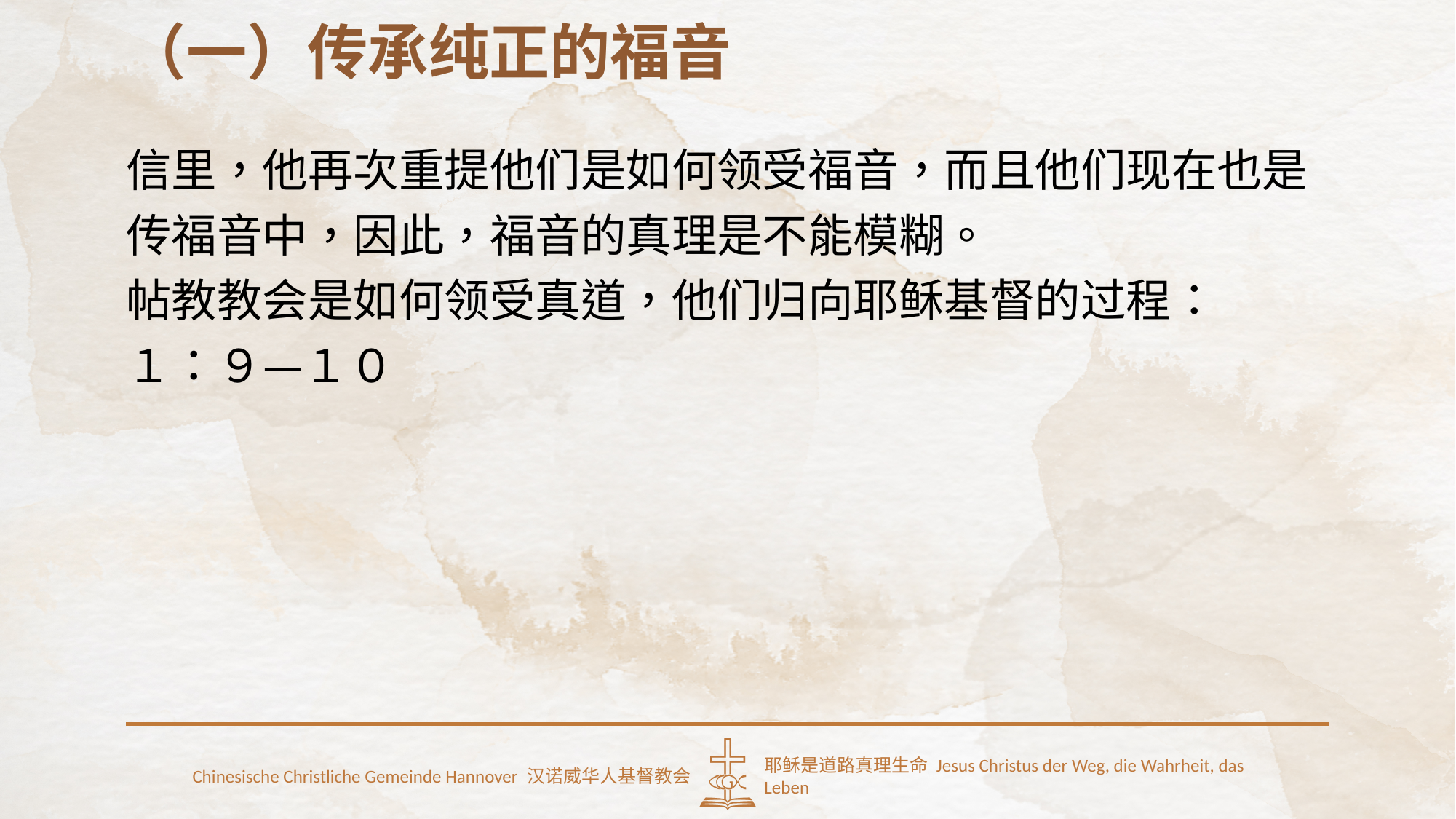

（一）传承纯正的福音
信里，他再次重提他们是如何领受福音，而且他们现在也是传福音中，因此，福音的真理是不能模糊。
帖教教会是如何领受真道，他们归向耶稣基督的过程：
１：９—１０